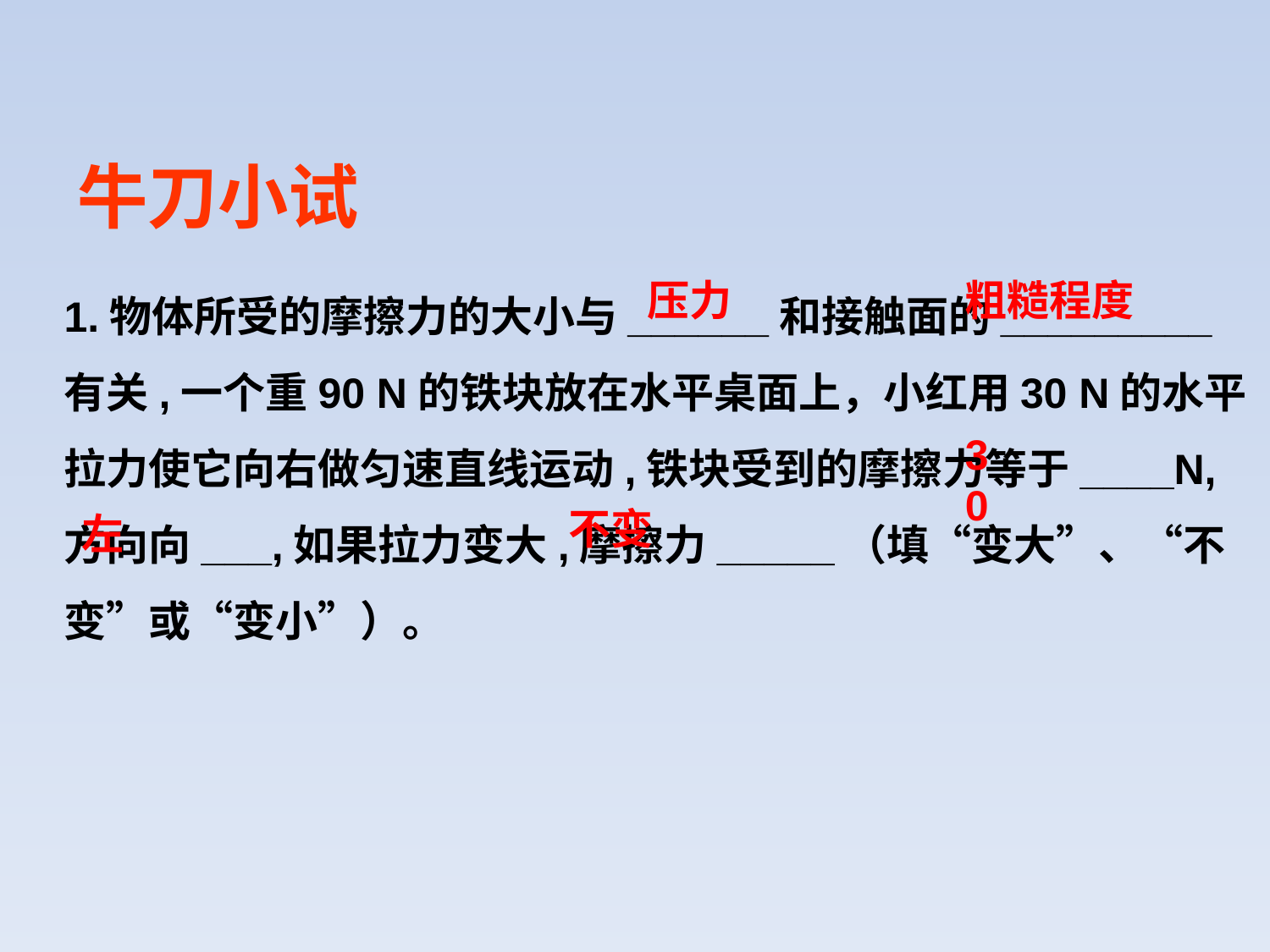

牛刀小试
1.物体所受的摩擦力的大小与______和接触面的_________有关,一个重90 N的铁块放在水平桌面上，小红用30 N的水平拉力使它向右做匀速直线运动,铁块受到的摩擦力等于____N,方向向___,如果拉力变大,摩擦力_____（填“变大”、“不变”或“变小”）。
压力
粗糙程度
30
不变
左